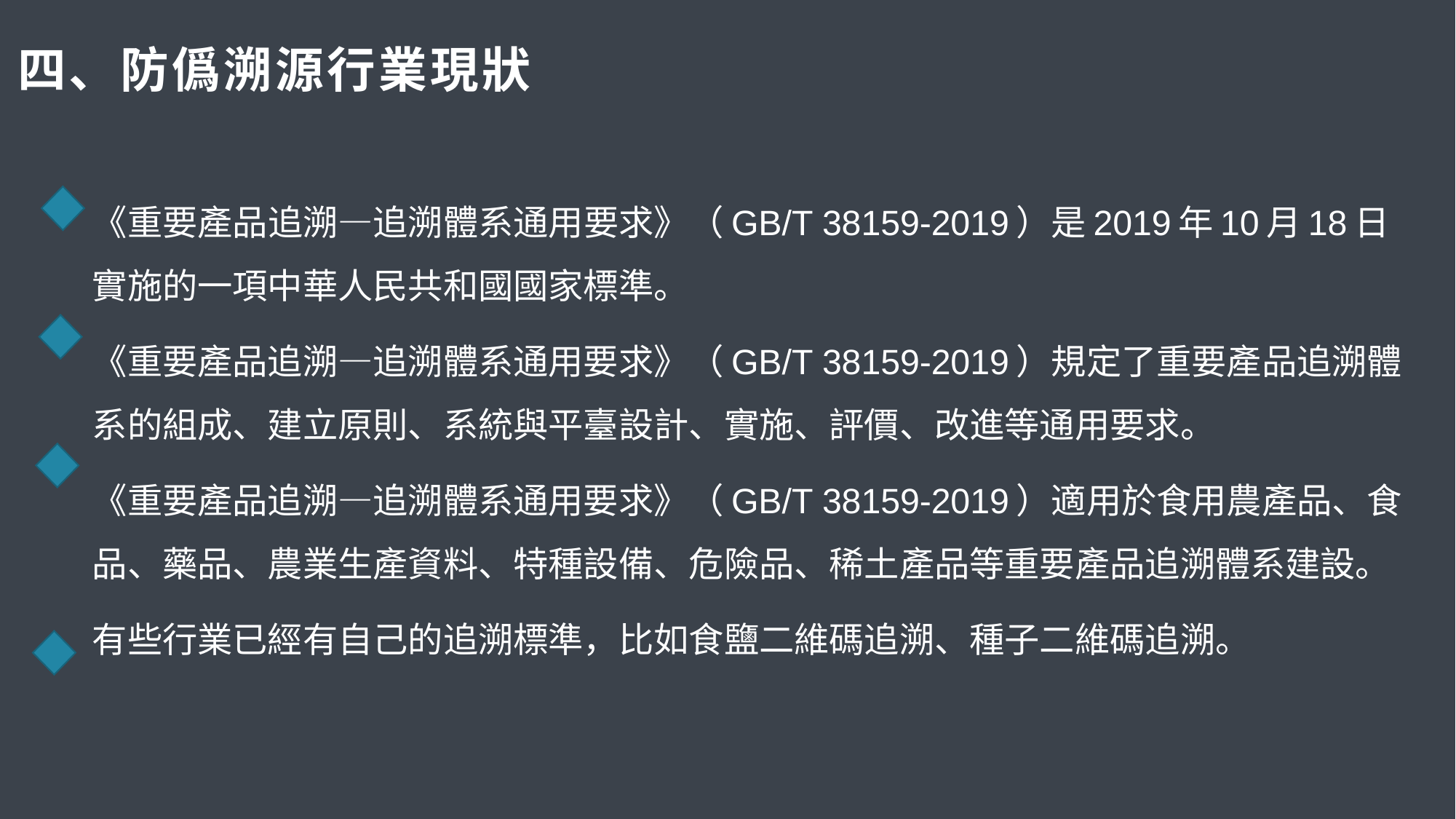

四、防僞溯源行業現狀
《重要產品追溯—追溯體系通用要求》（GB/T 38159-2019）是2019年10月18日實施的一項中華人民共和國國家標準。
《重要產品追溯—追溯體系通用要求》（GB/T 38159-2019）規定了重要產品追溯體系的組成、建立原則、系統與平臺設計、實施、評價、改進等通用要求。
《重要產品追溯—追溯體系通用要求》（GB/T 38159-2019）適用於食用農產品、食品、藥品、農業生產資料、特種設備、危險品、稀土產品等重要產品追溯體系建設。
有些行業已經有自己的追溯標準，比如食鹽二維碼追溯、種子二維碼追溯。